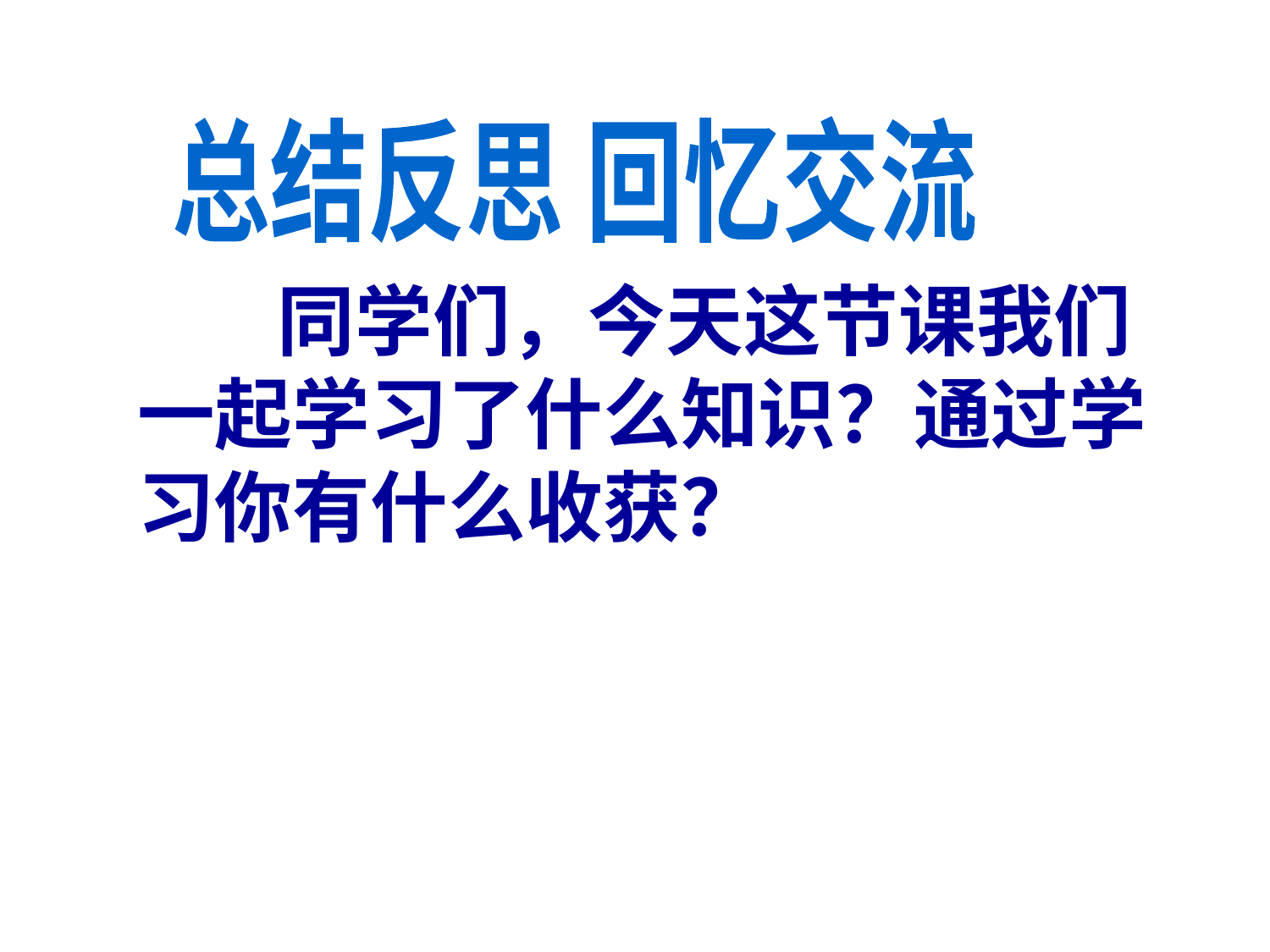

#
总结反思 回忆交流
       同学们，今天这节课我们一起学习了什么知识？通过学习你有什么收获？